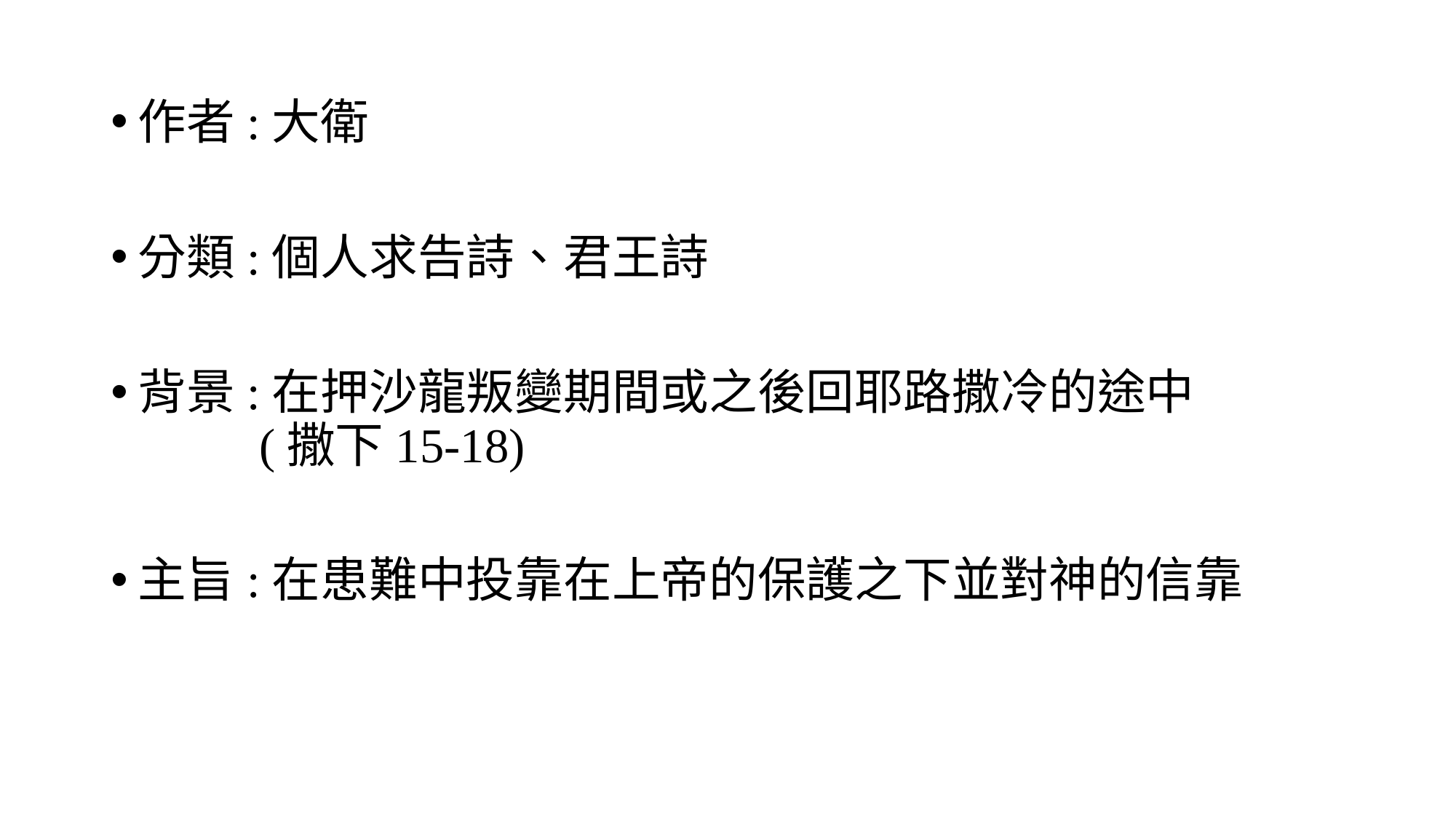

作者:大衛

分類:個人求告詩、君王詩

背景:在押沙龍叛變期間或之後回耶路撒冷的途中
          (撒下15-18)

主旨:在患難中投靠在上帝的保護之下並對神的信靠